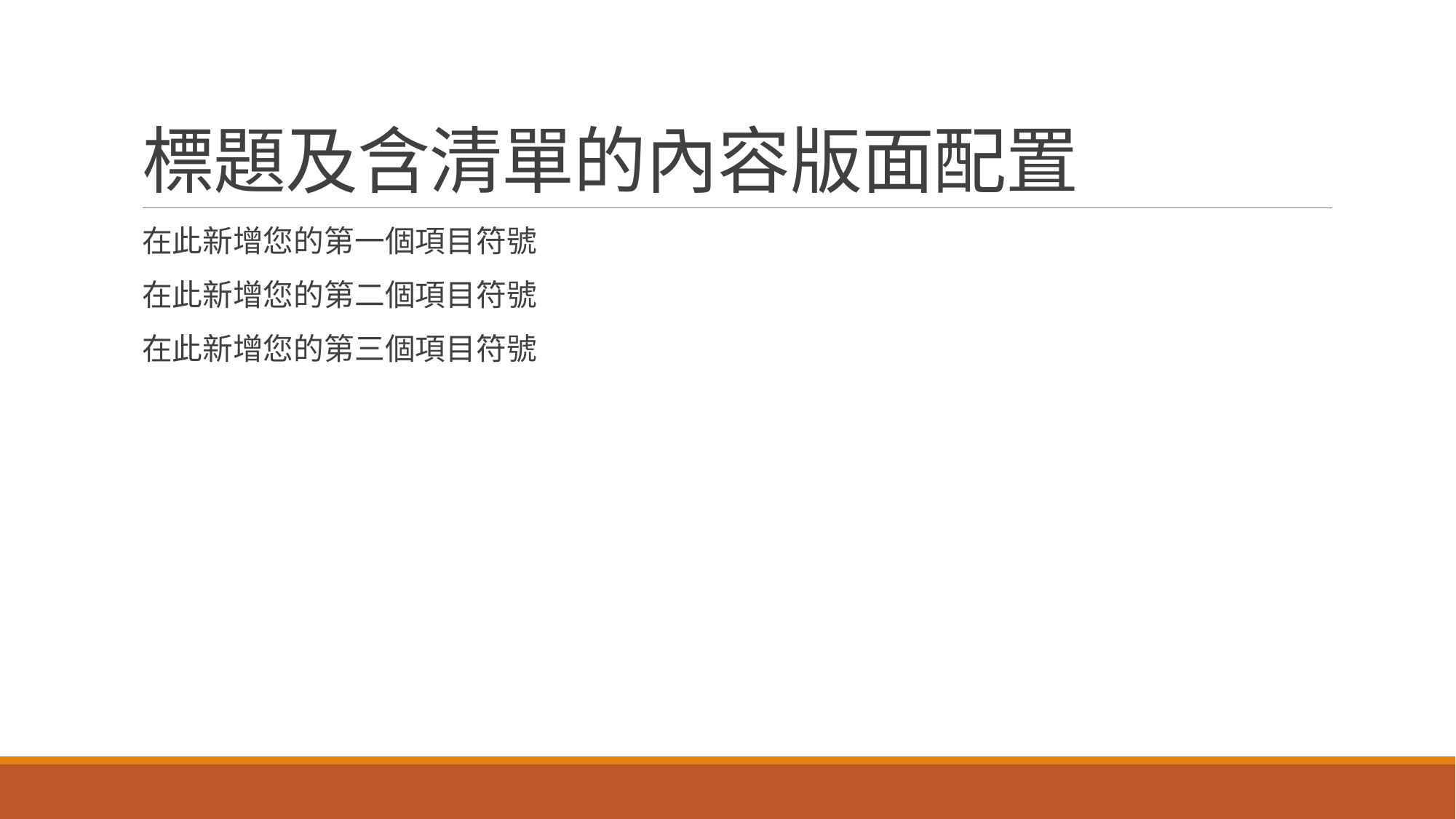

# 標題及含清單的內容版面配置
在此新增您的第一個項目符號
在此新增您的第二個項目符號
在此新增您的第三個項目符號